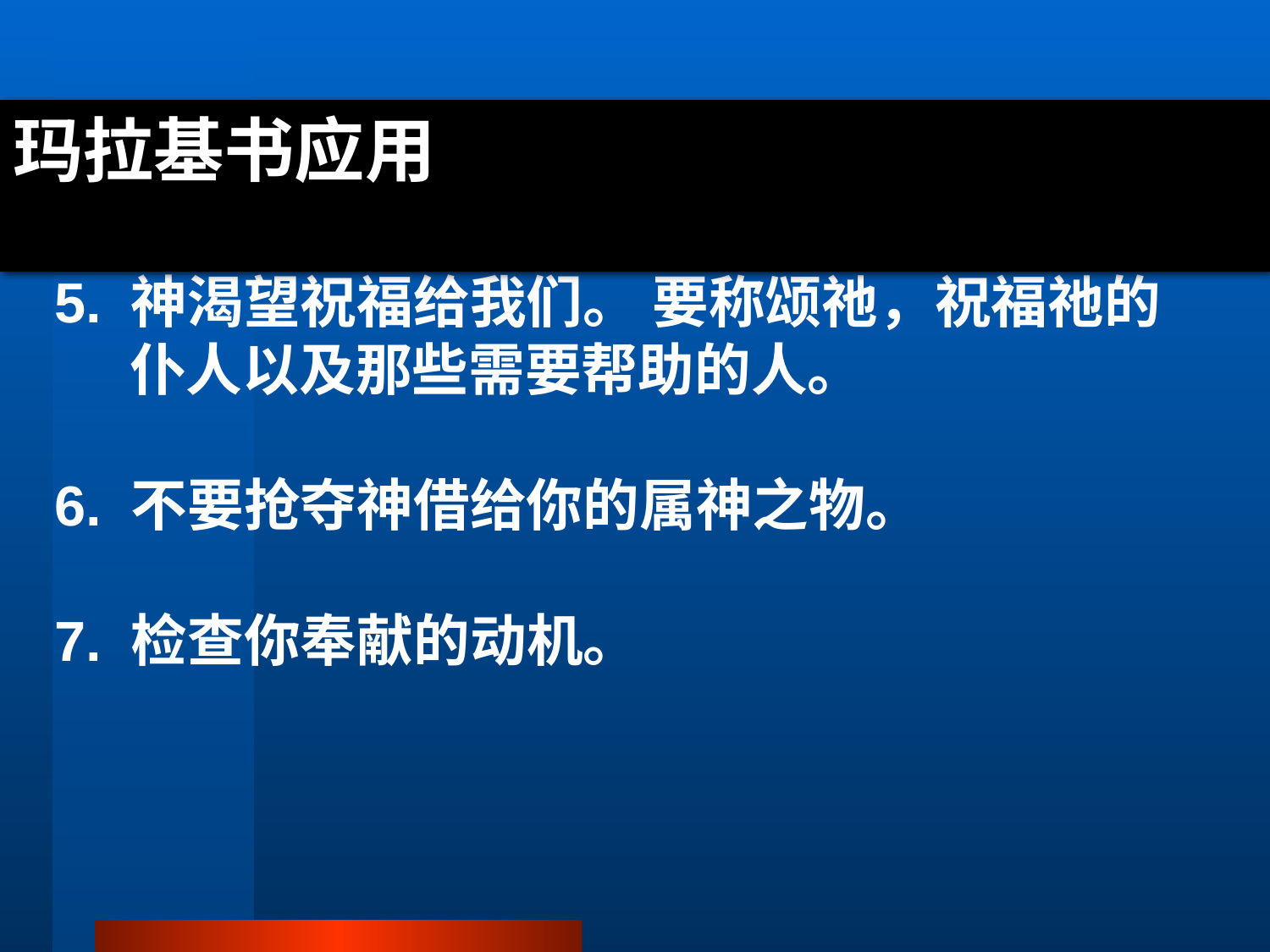

# 玛拉基书应用

5. 神渴望祝福给我们。 要称颂祂，祝福祂的仆人以及那些需要帮助的人。

6. 不要抢夺神借给你的属神之物。

7. 检查你奉献的动机。